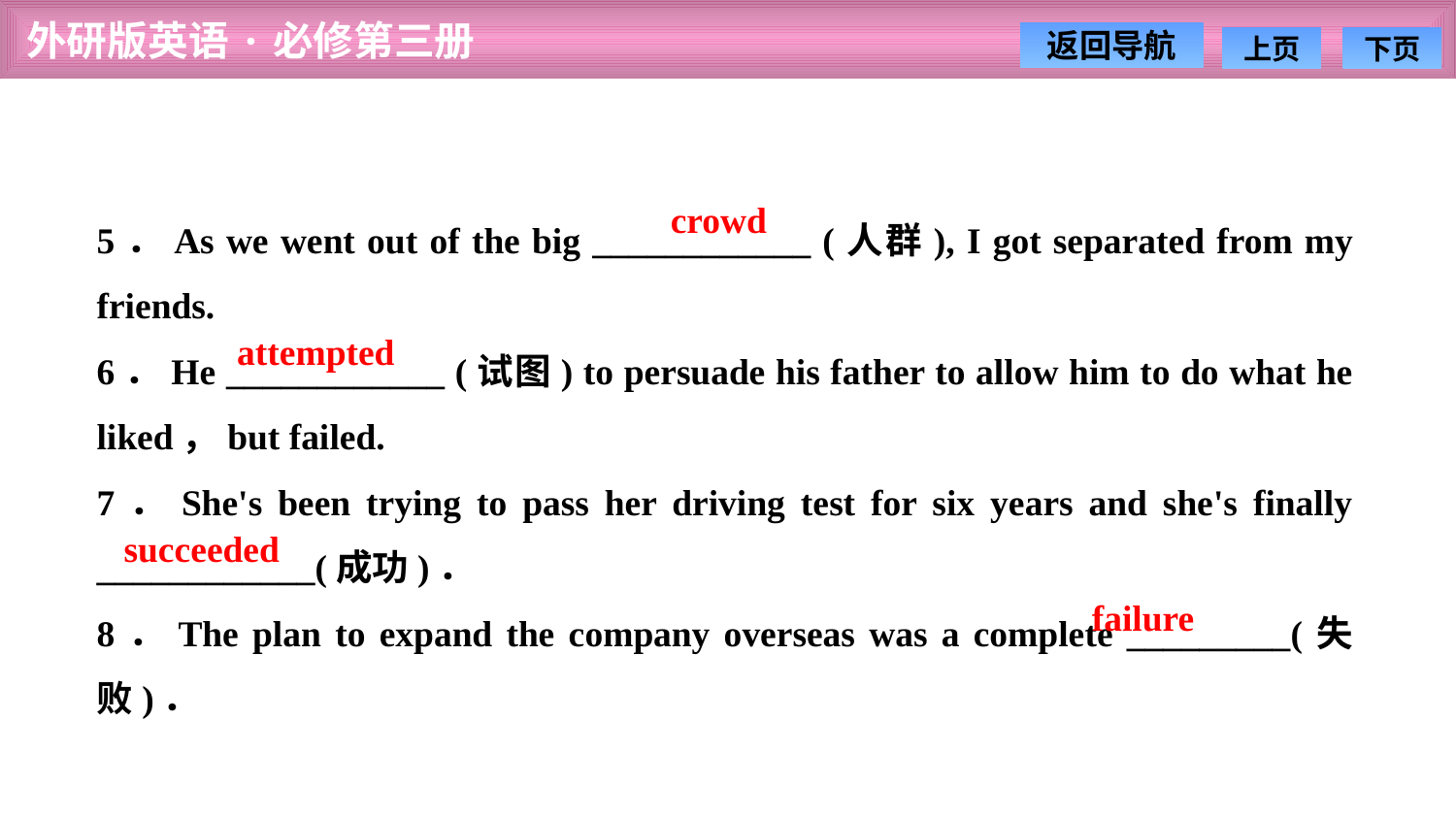

5．As we went out of the big ____________ (人群), I got separated from my friends.
6．He ____________ (试图) to persuade his father to allow him to do what he liked，but failed.
7．She's been trying to pass her driving test for six years and she's finally ____________(成功)．
8．The plan to expand the company overseas was a complete _________(失败)．
crowd
attempted
succeeded
failure